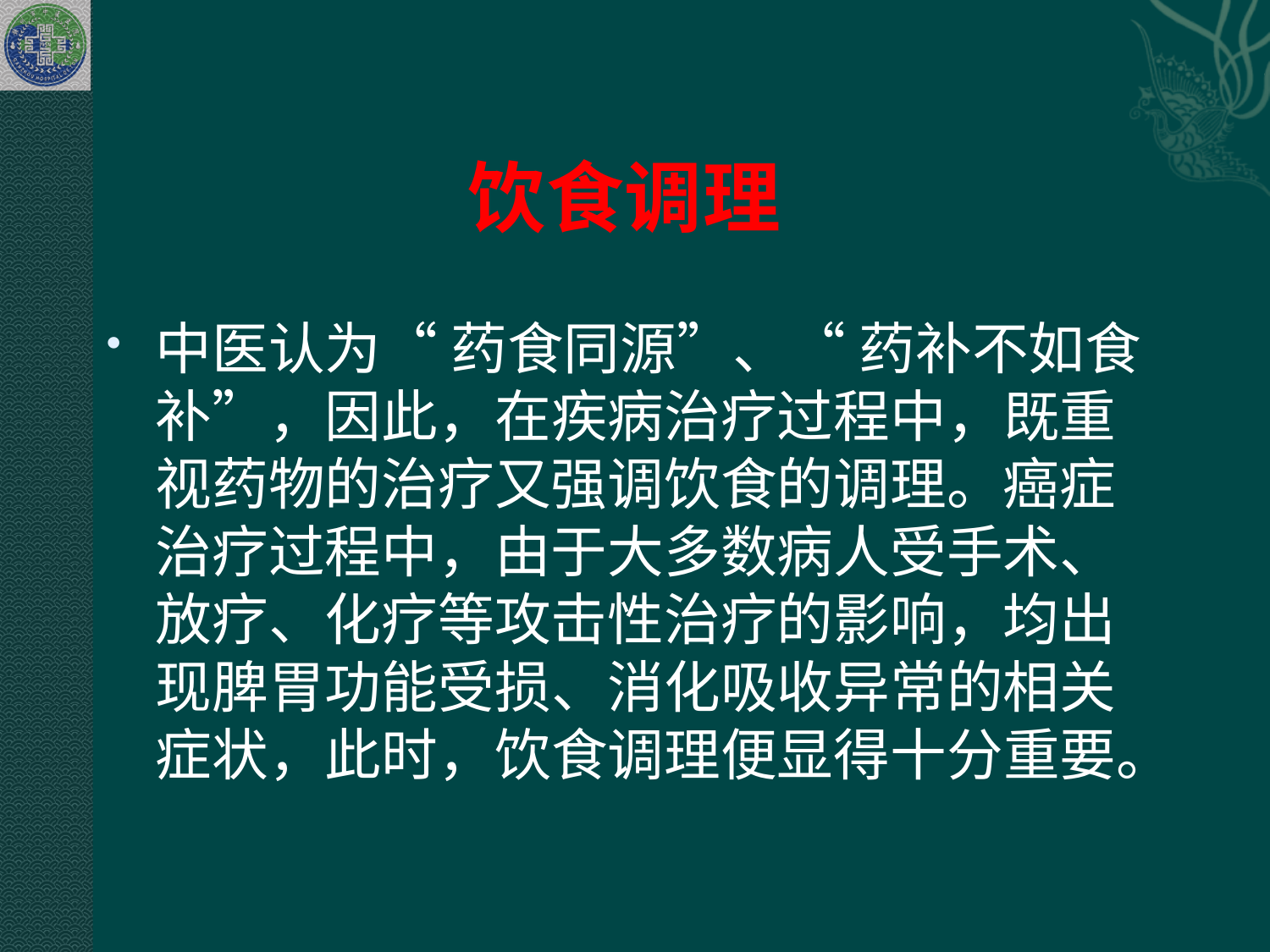

# 饮食调理
中医认为“ 药食同源”、“ 药补不如食补”，因此，在疾病治疗过程中，既重视药物的治疗又强调饮食的调理。癌症治疗过程中，由于大多数病人受手术、放疗、化疗等攻击性治疗的影响，均出现脾胃功能受损、消化吸收异常的相关症状，此时，饮食调理便显得十分重要。